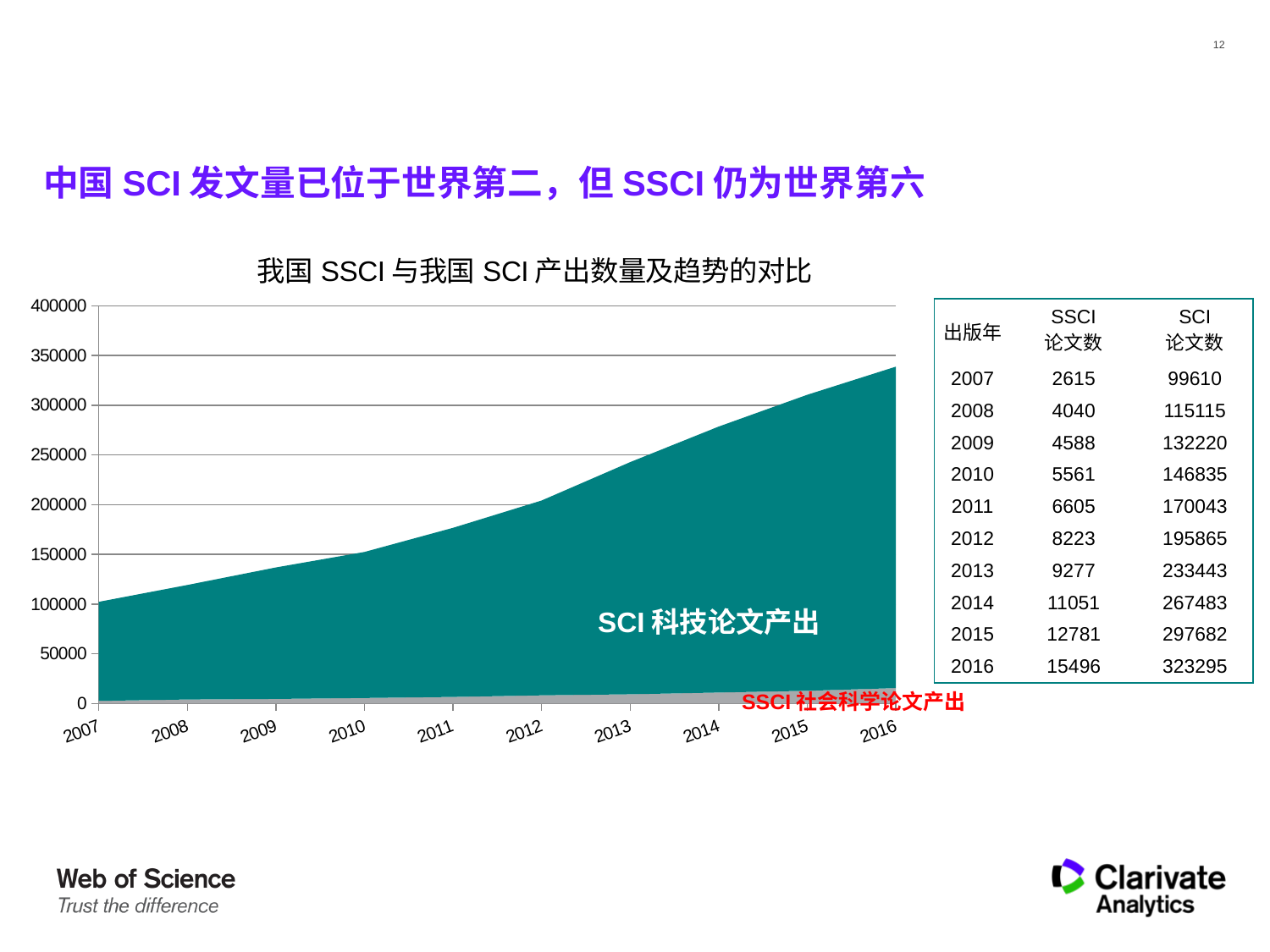

# 中国SCI发文量已位于世界第二，但SSCI仍为世界第六

### Chart

| Category | SSCI论文数 | SCI论文数 |
|---|---|---|
| 2007 | 2615.0 | 99610.0 |
| 2008 | 4040.0 | 115115.0 |
| 2009 | 4588.0 | 132220.0 |
| 2010 | 5561.0 | 146835.0 |
| 2011 | 6605.0 | 170043.0 |
| 2012 | 8223.0 | 195865.0 |
| 2013 | 9277.0 | 233443.0 |
| 2014 | 11051.0 | 267483.0 |
| 2015 | 12781.0 | 297682.0 |
| 2016 | 15496.0 | 323295.0 |
| 出版年 | SSCI 论文数 | SCI 论文数 |
| --- | --- | --- |
| 2007 | 2615 | 99610 |
| 2008 | 4040 | 115115 |
| 2009 | 4588 | 132220 |
| 2010 | 5561 | 146835 |
| 2011 | 6605 | 170043 |
| 2012 | 8223 | 195865 |
| 2013 | 9277 | 233443 |
| 2014 | 11051 | 267483 |
| 2015 | 12781 | 297682 |
| 2016 | 15496 | 323295 |
SCI科技论文产出
SSCI社会科学论文产出